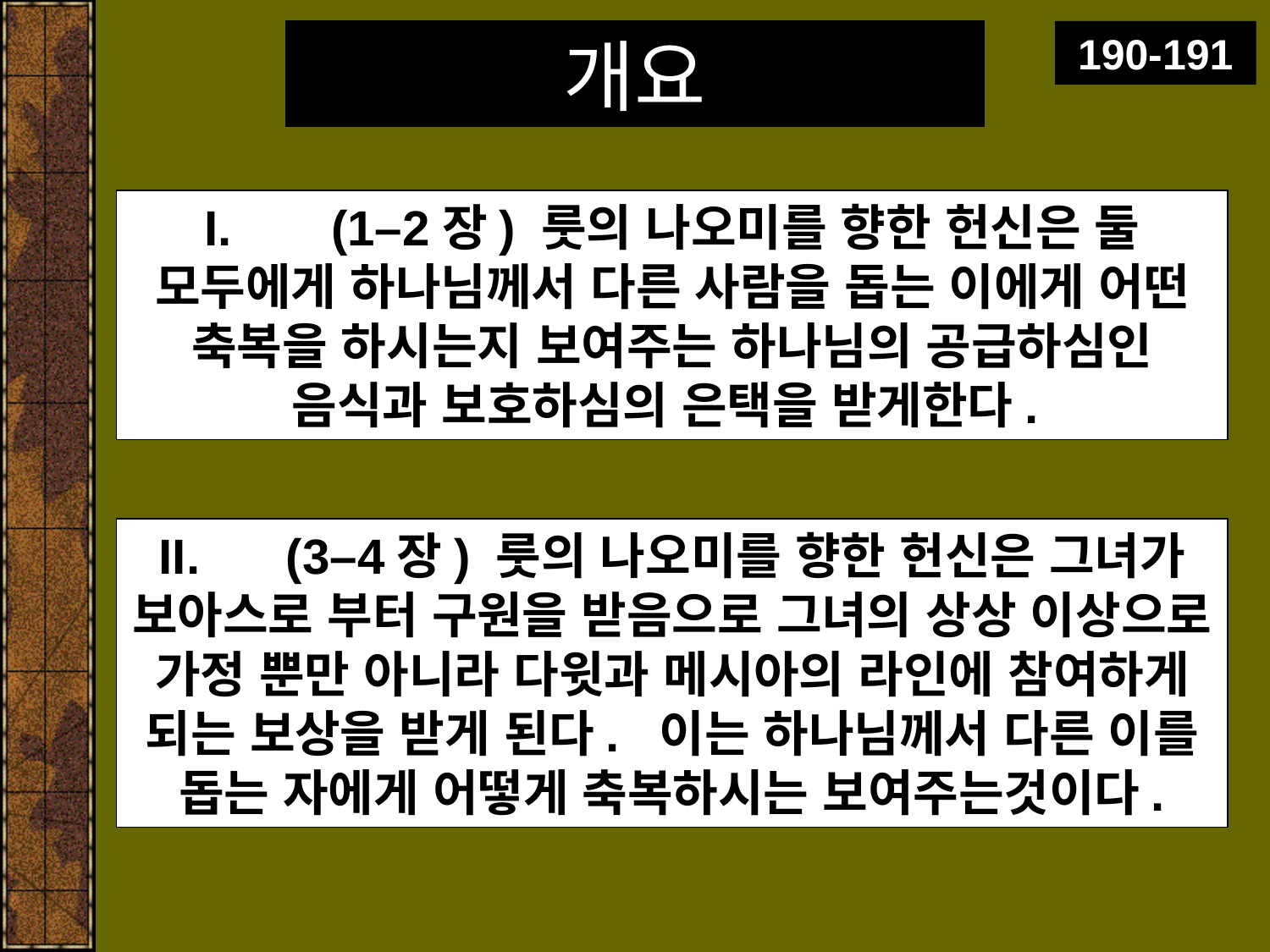

# 개요
190-191
I.	(1–2장) 룻의 나오미를 향한 헌신은 둘 모두에게 하나님께서 다른 사람을 돕는 이에게 어떤 축복을 하시는지 보여주는 하나님의 공급하심인 음식과 보호하심의 은택을 받게한다.
II.	(3–4장) 룻의 나오미를 향한 헌신은 그녀가 보아스로 부터 구원을 받음으로 그녀의 상상 이상으로 가정 뿐만 아니라 다윗과 메시아의 라인에 참여하게 되는 보상을 받게 된다.  이는 하나님께서 다른 이를 돕는 자에게 어떻게 축복하시는 보여주는것이다.